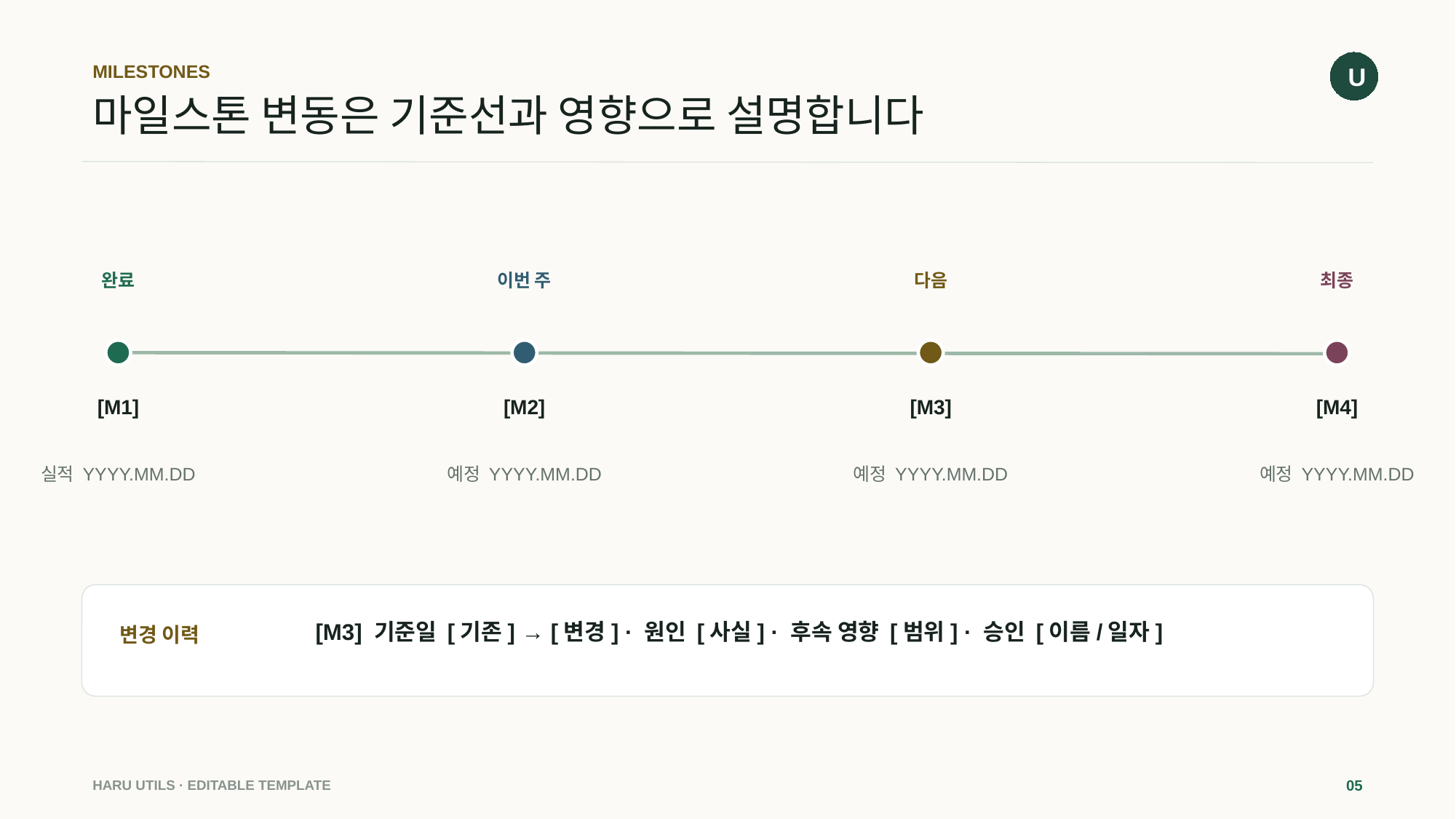

U
MILESTONES
# 마일스톤 변동은 기준선과 영향으로 설명합니다

완료
이번 주
다음
최종

[M1]
[M2]
[M3]
[M4]
실적 YYYY.MM.DD
예정 YYYY.MM.DD
예정 YYYY.MM.DD
예정 YYYY.MM.DD

[M3] 기준일 [기존] → [변경] · 원인 [사실] · 후속 영향 [범위] · 승인 [이름/일자]
변경 이력
HARU UTILS · EDITABLE TEMPLATE
05